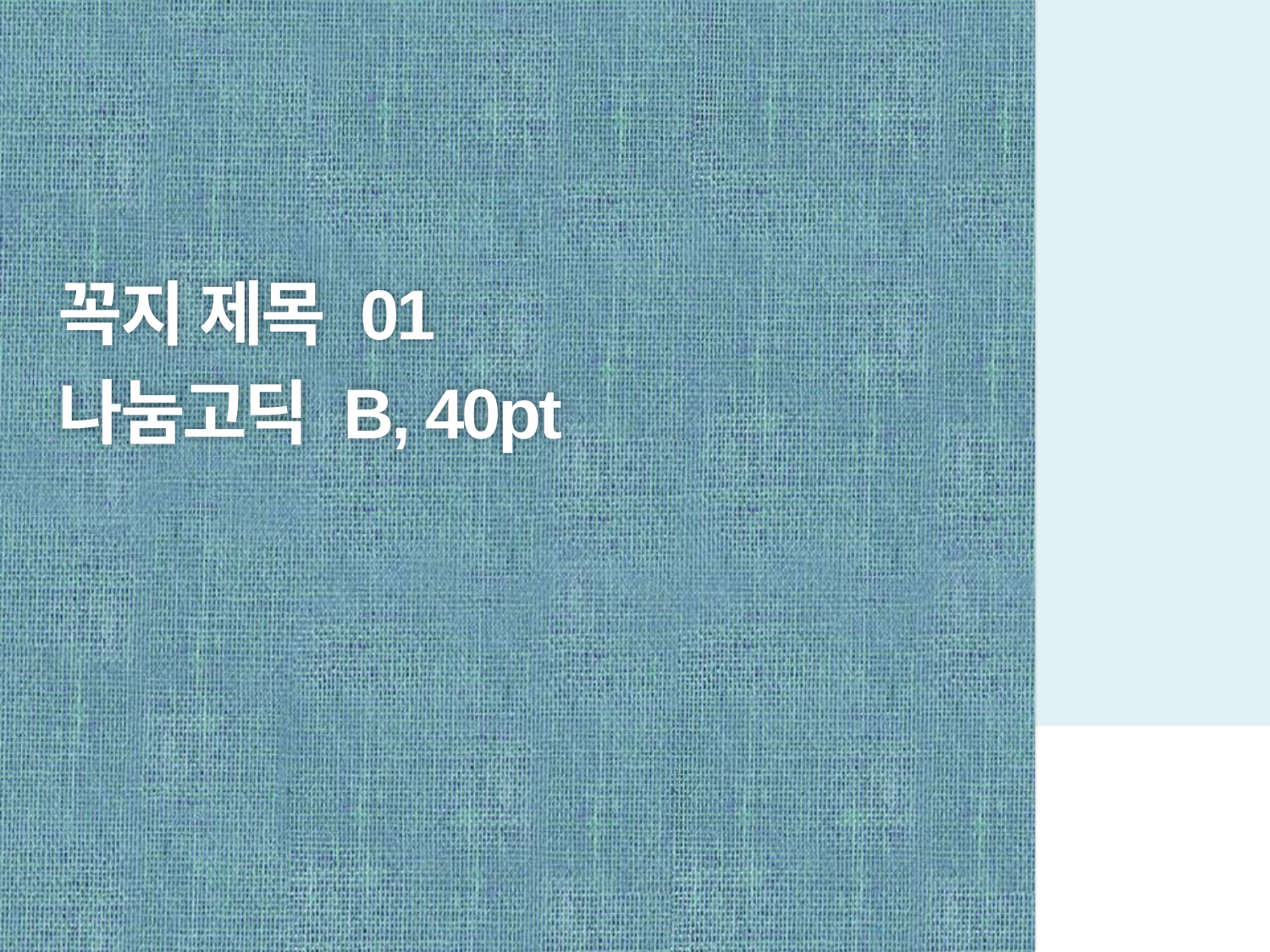

# 꼭지 제목 01 나눔고딕 B, 40pt